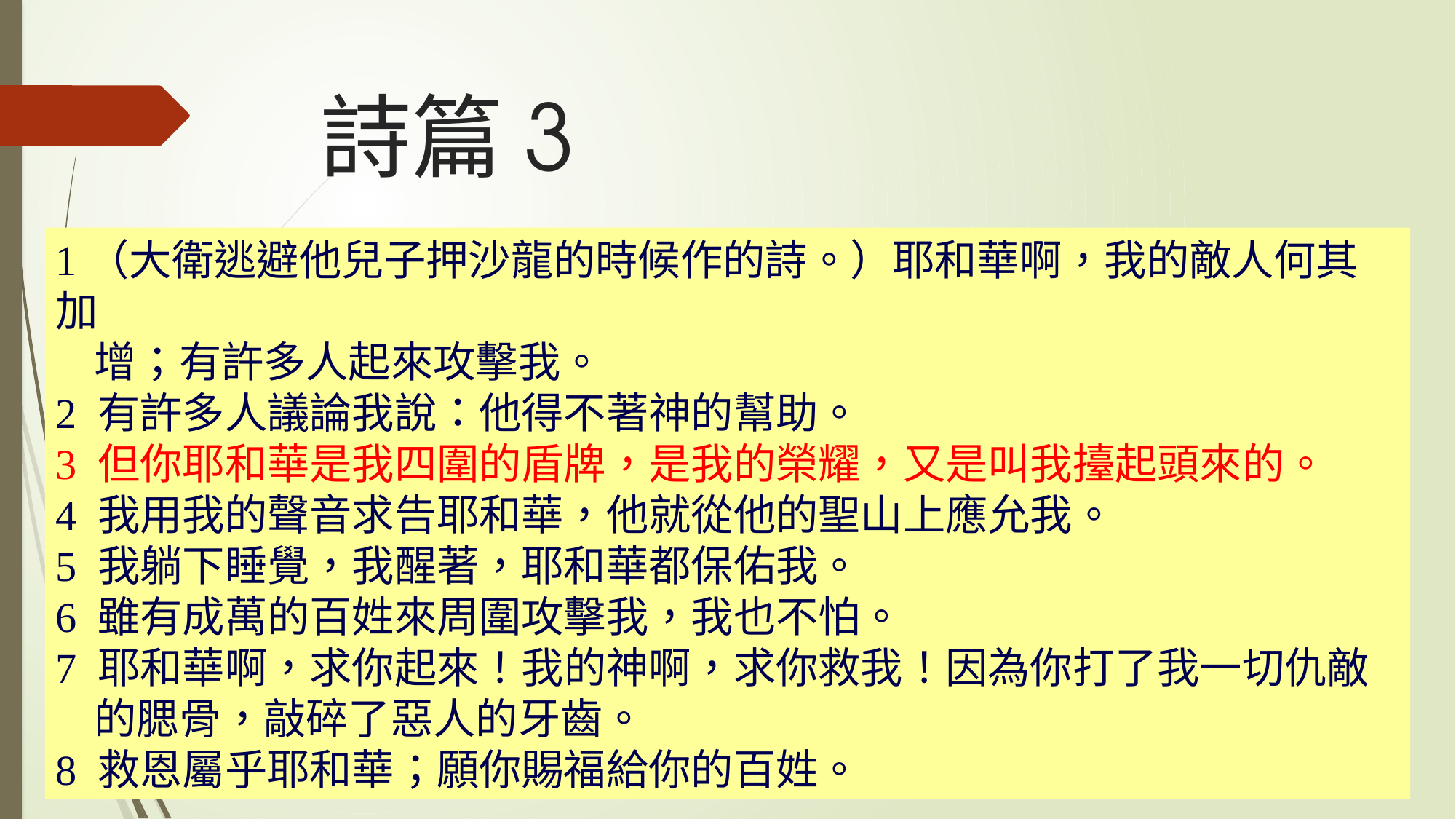

# 詩篇3
1（大衛逃避他兒子押沙龍的時候作的詩。）耶和華啊，我的敵人何其加
   增；有許多人起來攻擊我。
2 有許多人議論我說：他得不著神的幫助。
3 但你耶和華是我四圍的盾牌，是我的榮耀，又是叫我擡起頭來的。
4 我用我的聲音求告耶和華，他就從他的聖山上應允我。
5 我躺下睡覺，我醒著，耶和華都保佑我。
6 雖有成萬的百姓來周圍攻擊我，我也不怕。
7 耶和華啊，求你起來！我的神啊，求你救我！因為你打了我一切仇敵
   的腮骨，敲碎了惡人的牙齒。
8 救恩屬乎耶和華；願你賜福給你的百姓。